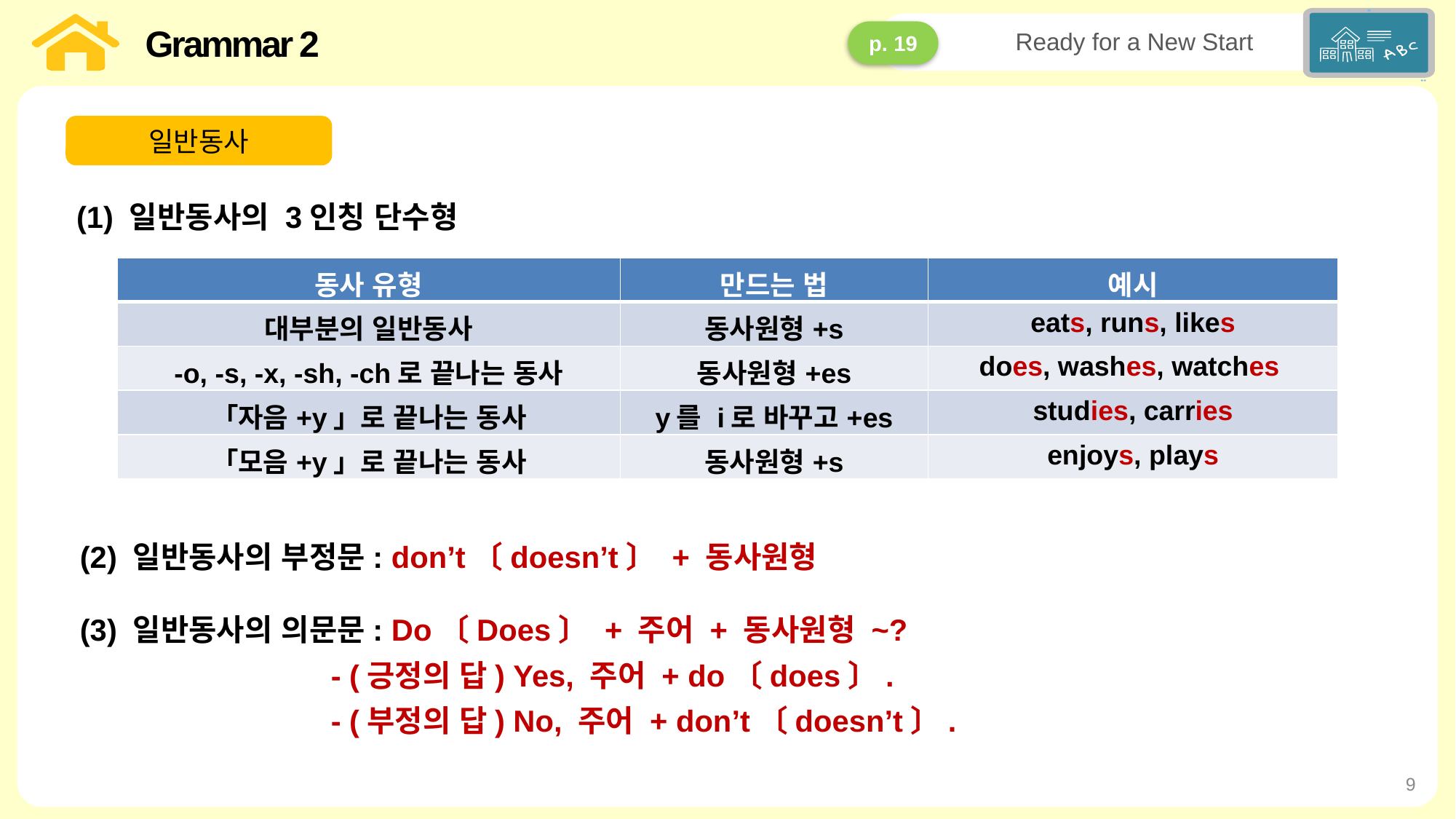

# Grammar 2
Ready for a New Start
p. 19
일반동사
(1) 일반동사의 3인칭 단수형
| 동사 유형 | 만드는 법 | 예시 |
| --- | --- | --- |
| 대부분의 일반동사 | 동사원형+s | eats, runs, likes |
| -o, -s, -x, -sh, -ch로 끝나는 동사 | 동사원형+es | does, washes, watches |
| 「자음+y」로 끝나는 동사 | y를 i로 바꾸고+es | studies, carries |
| 「모음+y」로 끝나는 동사 | 동사원형+s | enjoys, plays |
(2) 일반동사의 부정문: don’t〔doesn’t〕 + 동사원형

(3) 일반동사의 의문문: Do〔Does〕 + 주어 + 동사원형 ~?

                              - (긍정의 답) Yes, 주어 + do〔does〕.

                              - (부정의 답) No, 주어 + don’t〔doesn’t〕.